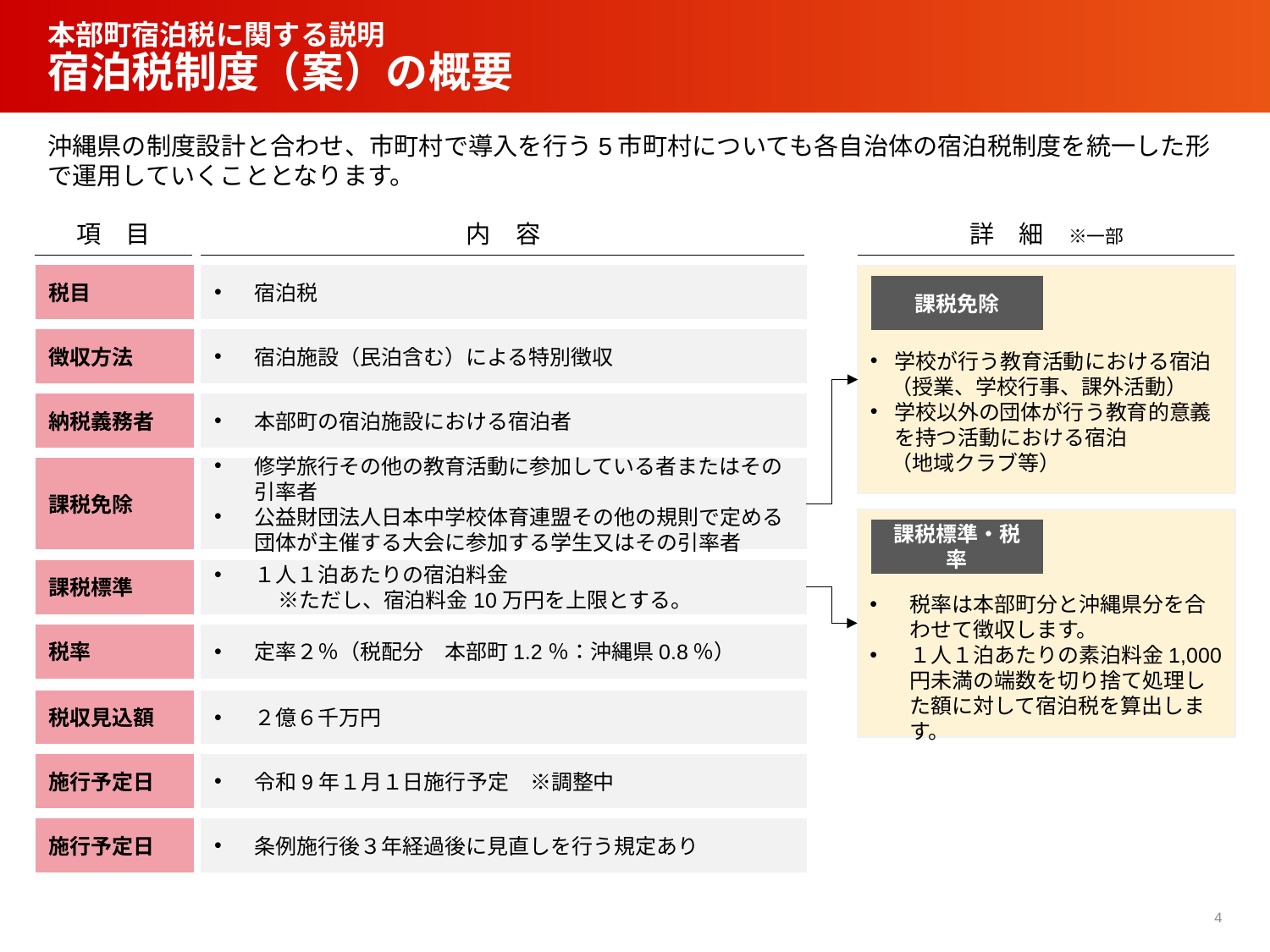

# 本部町宿泊税に関する説明 宿泊税制度（案）の概要
沖縄県の制度設計と合わせ、市町村で導入を行う5市町村についても各自治体の宿泊税制度を統一した形で運用していくこととなります。
項　目
内　容
詳　細　※一部

学校が行う教育活動における宿泊
　（授業、学校行事、課外活動）
学校以外の団体が行う教育的意義を持つ活動における宿泊
　（地域クラブ等）
税目
宿泊税
徴収方法
宿泊施設（民泊含む）による特別徴収
納税義務者
本部町の宿泊施設における宿泊者
課税免除
修学旅行その他の教育活動に参加している者またはその引率者
公益財団法人日本中学校体育連盟その他の規則で定める団体が主催する大会に参加する学生又はその引率者
課税標準
１人１泊あたりの宿泊料金
　　　※ただし、宿泊料金10万円を上限とする。
税率
定率２％（税配分　本部町1.2％：沖縄県0.8％）
税収見込額
２億６千万円
施行予定日
令和9年１月１日施行予定　※調整中
施行予定日
条例施行後３年経過後に見直しを行う規定あり
課税免除

税率は本部町分と沖縄県分を合わせて徴収します。
１人１泊あたりの素泊料金1,000円未満の端数を切り捨て処理した額に対して宿泊税を算出します。
課税標準・税率
4